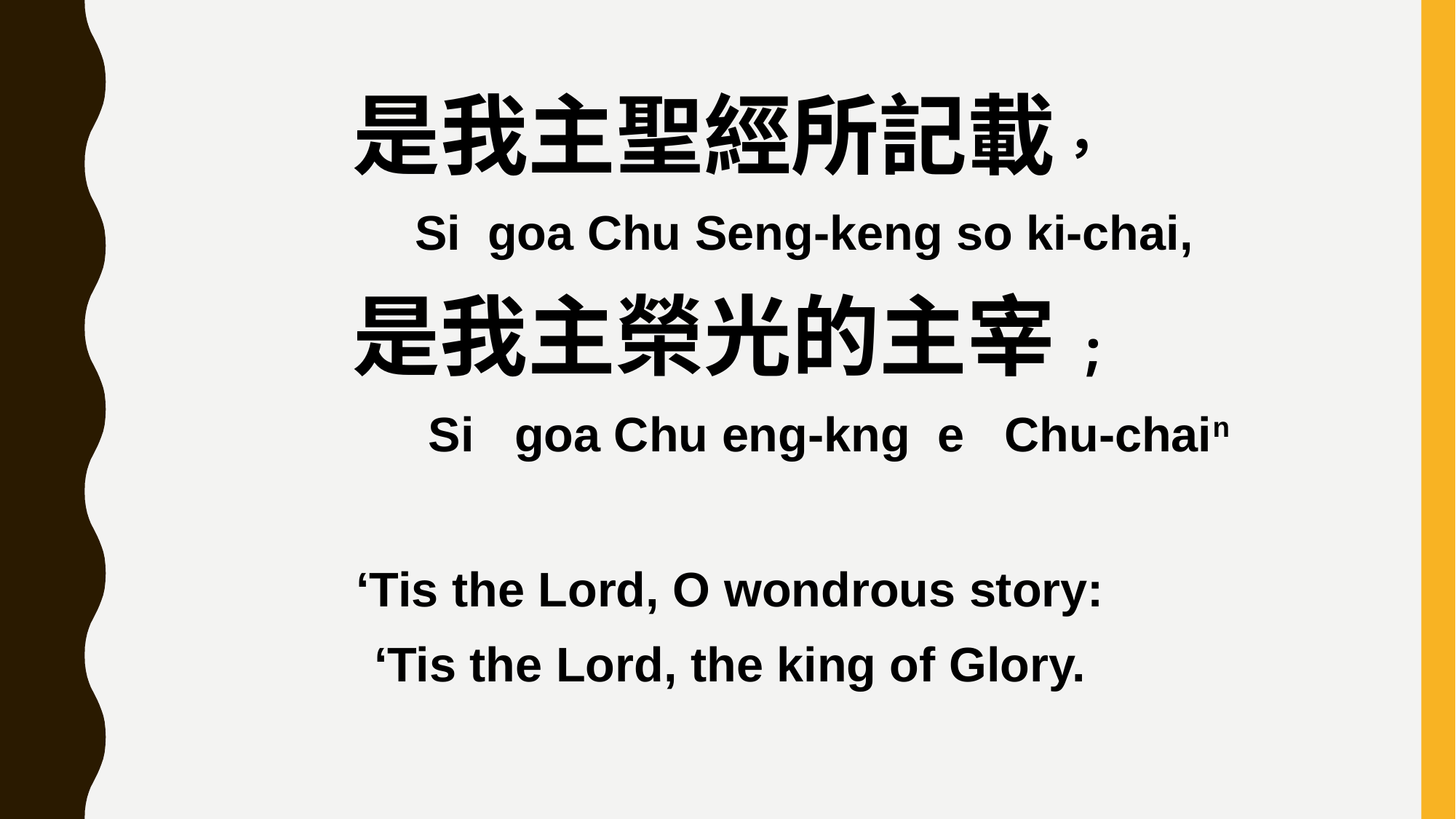

是我主聖經所記載，
	        Si  goa Chu Seng-keng so ki-chai,
是我主榮光的主宰;
	         Si   goa Chu eng-kng  e   Chu-chain

‘Tis the Lord, O wondrous story:
‘Tis the Lord, the king of Glory.